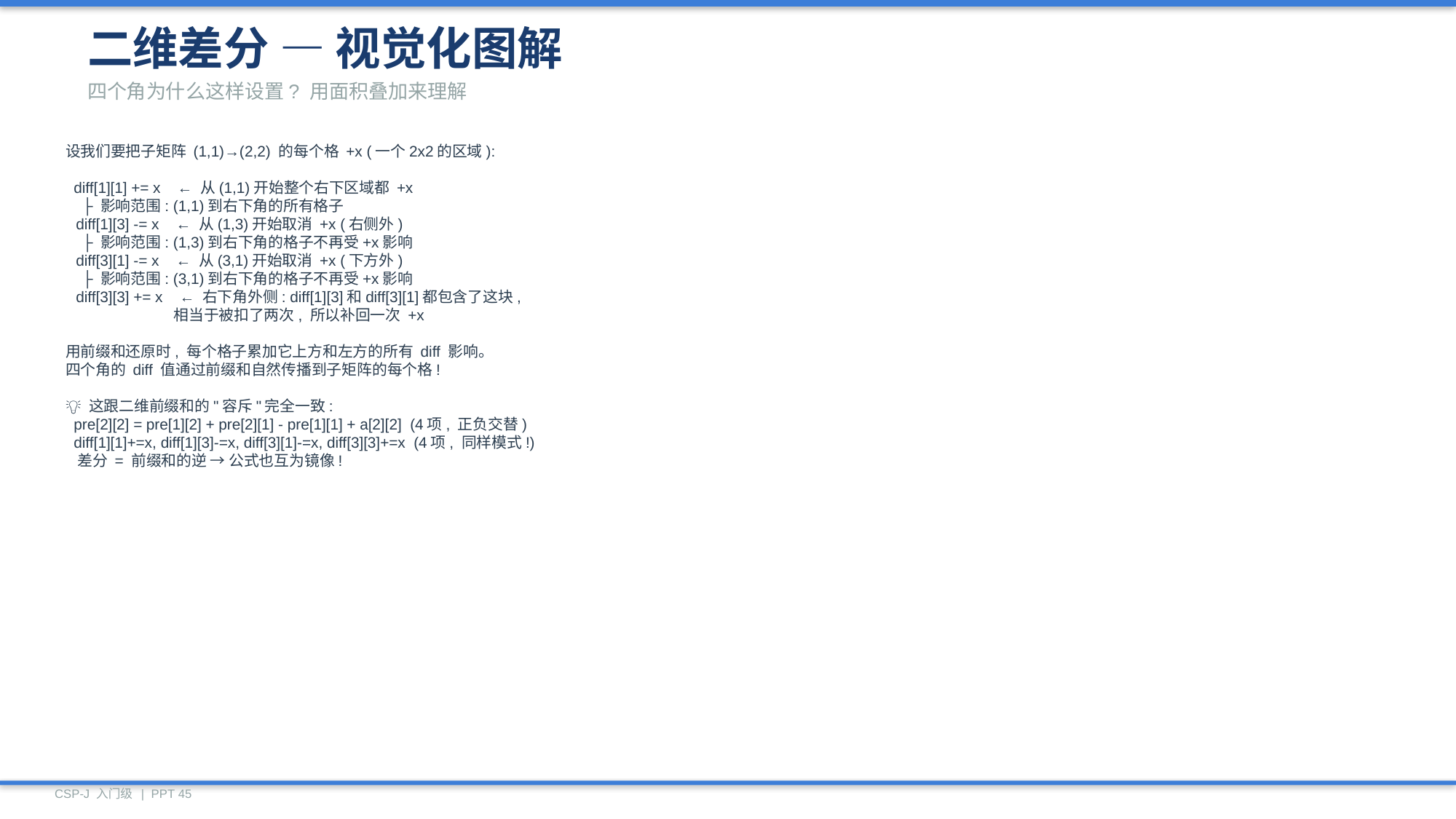

二维差分 — 视觉化图解
四个角为什么这样设置? 用面积叠加来理解
设我们要把子矩阵 (1,1)→(2,2) 的每个格 +x (一个2x2的区域):
  diff[1][1] += x    ← 从(1,1)开始整个右下区域都 +x
    ├ 影响范围: (1,1)到右下角的所有格子
  diff[1][3] -= x    ← 从(1,3)开始取消 +x (右侧外)
    ├ 影响范围: (1,3)到右下角的格子不再受+x影响
  diff[3][1] -= x    ← 从(3,1)开始取消 +x (下方外)
    ├ 影响范围: (3,1)到右下角的格子不再受+x影响
  diff[3][3] += x    ← 右下角外侧: diff[1][3]和diff[3][1]都包含了这块,
                         相当于被扣了两次, 所以补回一次 +x
用前缀和还原时, 每个格子累加它上方和左方的所有 diff 影响。
四个角的 diff 值通过前缀和自然传播到子矩阵的每个格!
💡 这跟二维前缀和的"容斥"完全一致:
  pre[2][2] = pre[1][2] + pre[2][1] - pre[1][1] + a[2][2]  (4项, 正负交替)
  diff[1][1]+=x, diff[1][3]-=x, diff[3][1]-=x, diff[3][3]+=x  (4项, 同样模式!)
  差分 = 前缀和的逆 → 公式也互为镜像!

CSP-J 入门级  |  PPT 45